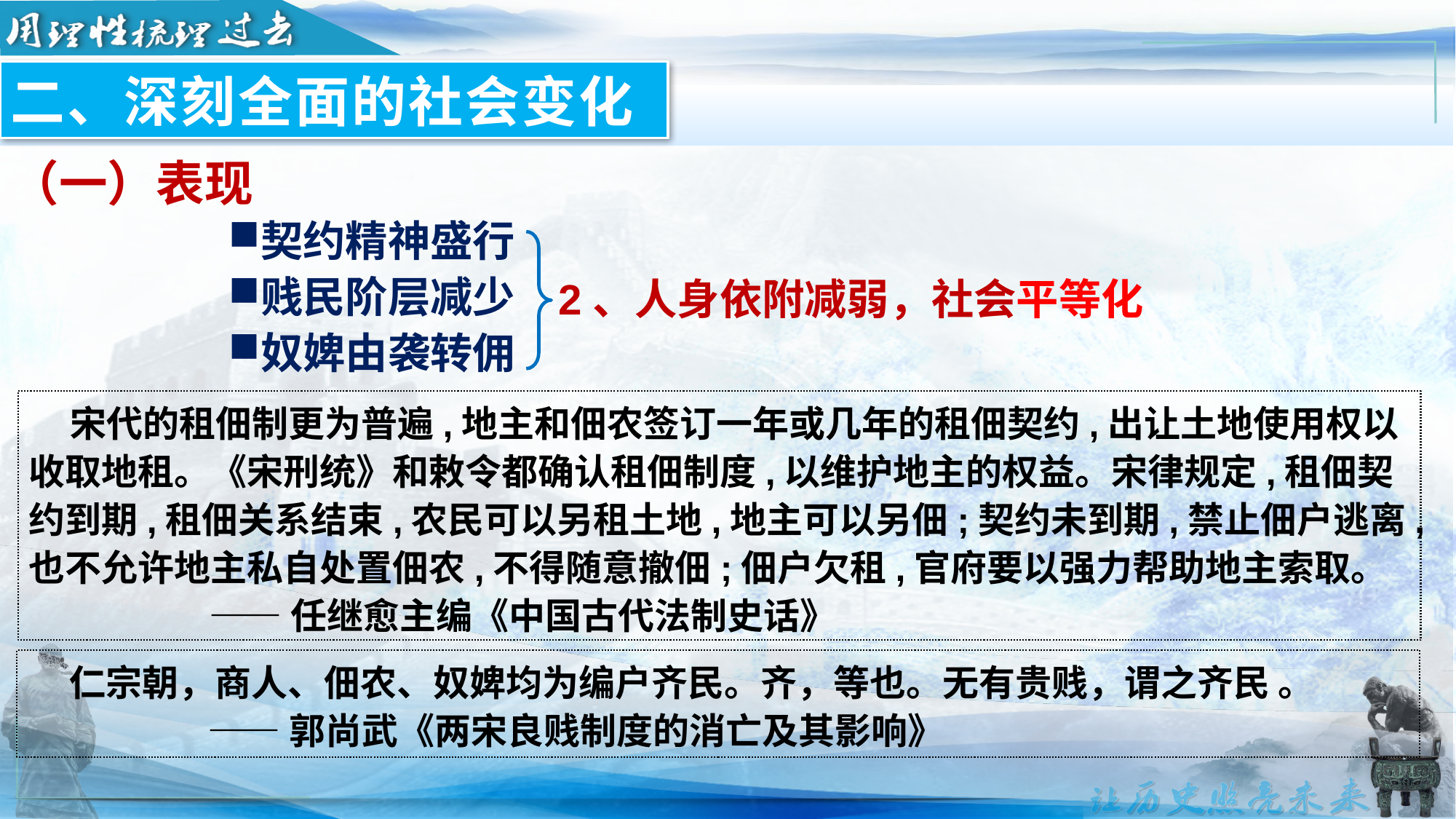

二、深刻全面的社会变化
（一）表现
契约精神盛行
贱民阶层减少
奴婢由袭转佣

2、人身依附减弱，社会平等化

    宋代的租佃制更为普遍,地主和佃农签订一年或几年的租佃契约,出让土地使用权以收取地租。《宋刑统》和敕令都确认租佃制度,以维护地主的权益。宋律规定,租佃契约到期,租佃关系结束,农民可以另租土地,地主可以另佃;契约未到期,禁止佃户逃离,也不允许地主私自处置佃农,不得随意撤佃;佃户欠租,官府要以强力帮助地主索取。
                      ——任继愈主编《中国古代法制史话》
    仁宗朝，商人、佃农、奴婢均为编户齐民。齐，等也。无有贵贱，谓之齐民 。
                      ——郭尚武《两宋良贱制度的消亡及其影响》